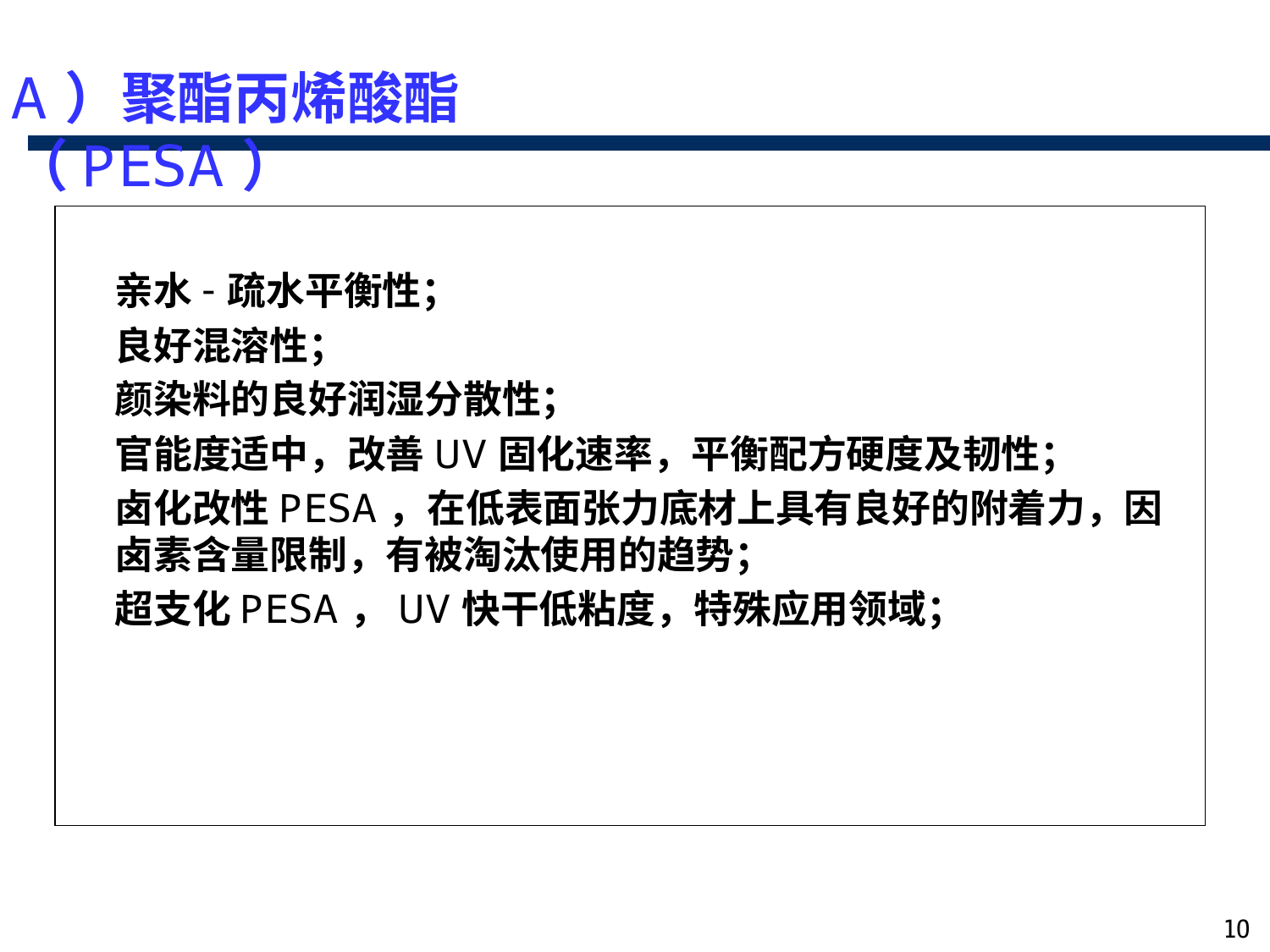

A）聚酯丙烯酸酯（PESA）

亲水-疏水平衡性；
良好混溶性；
颜染料的良好润湿分散性；
官能度适中，改善UV固化速率，平衡配方硬度及韧性；
卤化改性PESA，在低表面张力底材上具有良好的附着力，因卤素含量限制，有被淘汰使用的趋势；
超支化PESA，UV快干低粘度，特殊应用领域；